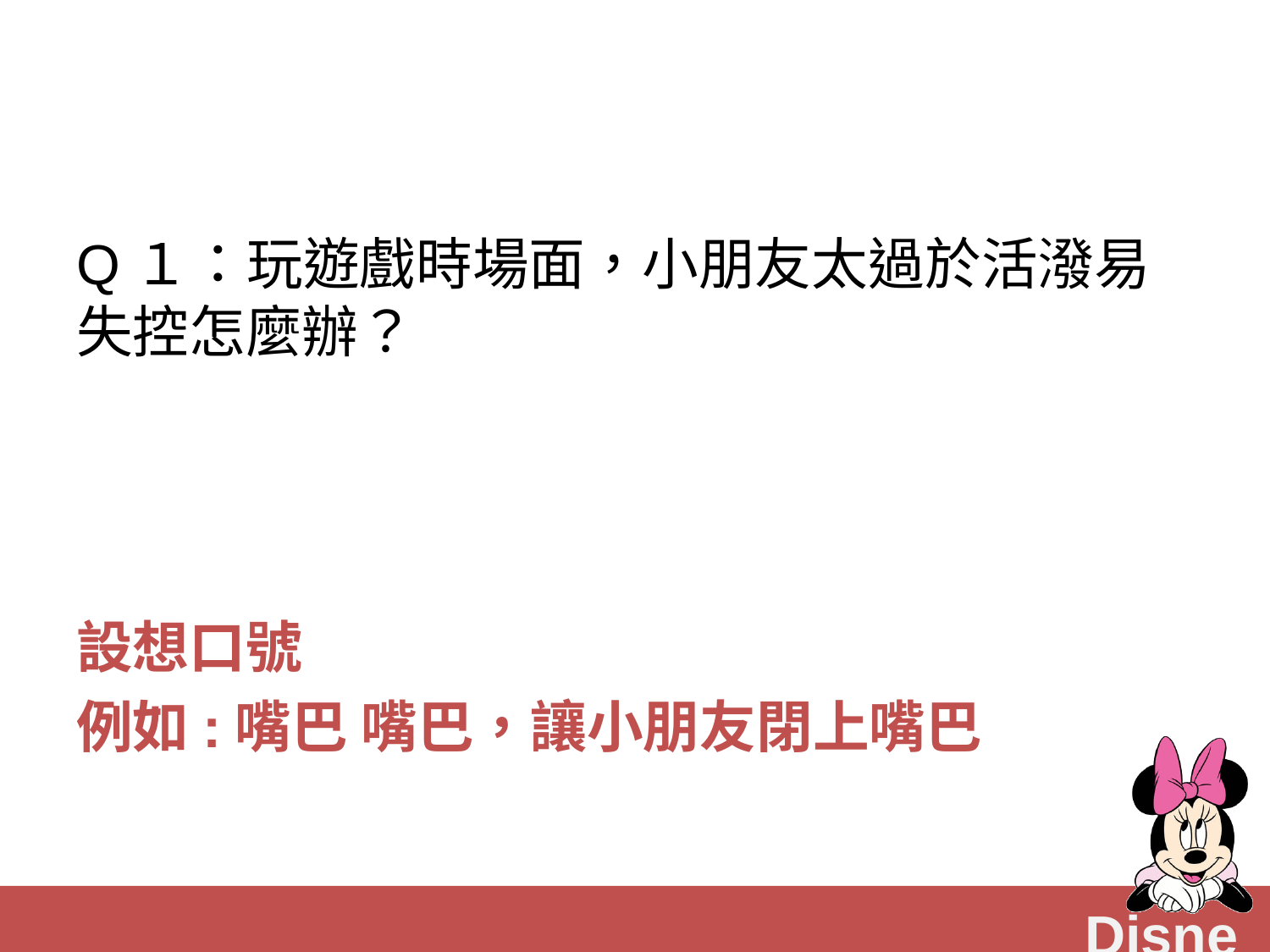

#
Q１：玩遊戲時場面，小朋友太過於活潑易失控怎麼辦？

設想口號
例如:嘴巴 嘴巴，讓小朋友閉上嘴巴